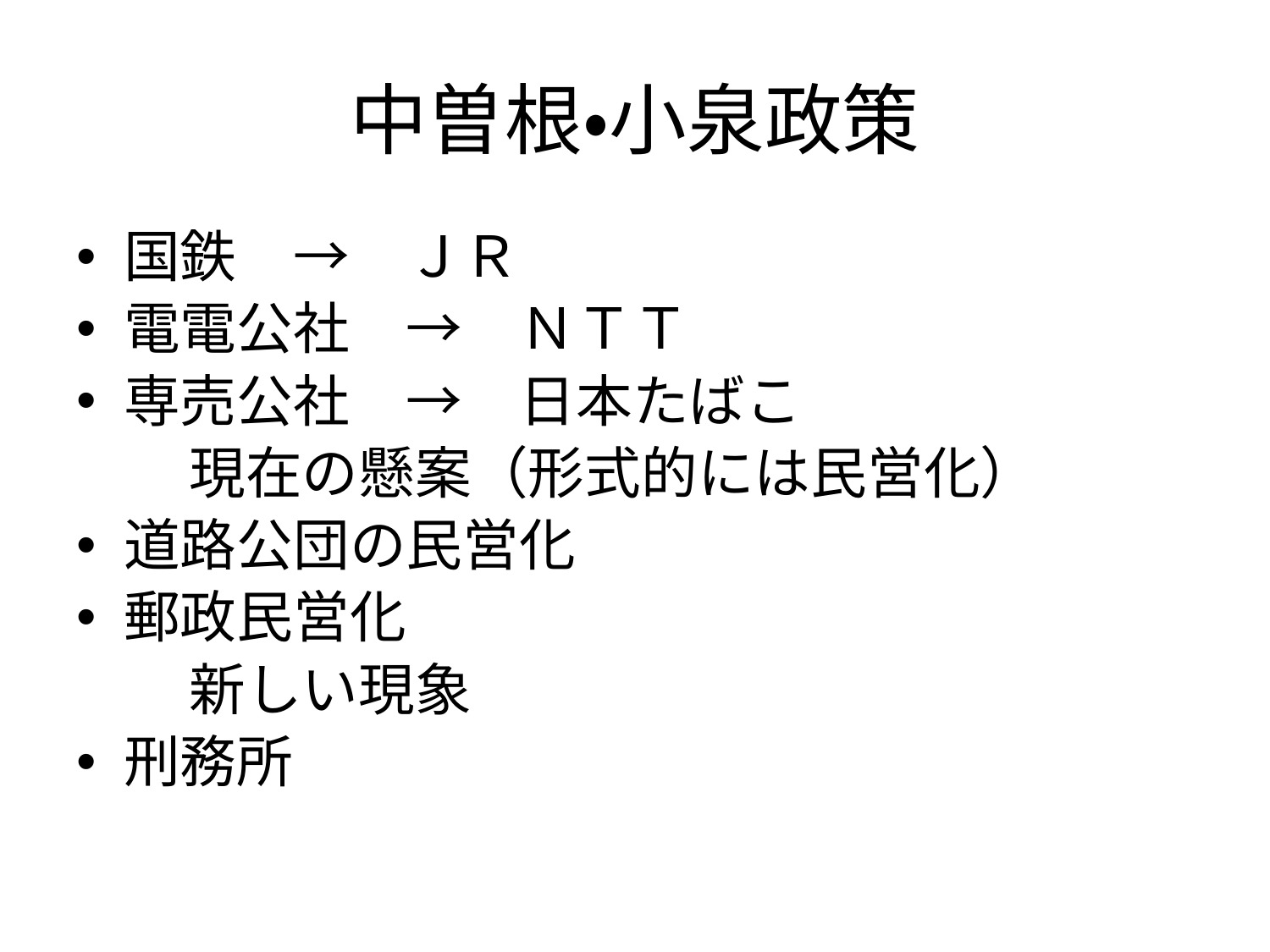

# 中曽根・小泉政策
国鉄　→　ＪＲ
電電公社　→　ＮＴＴ
専売公社　→　日本たばこ
　　現在の懸案（形式的には民営化）
道路公団の民営化
郵政民営化
　　新しい現象
刑務所